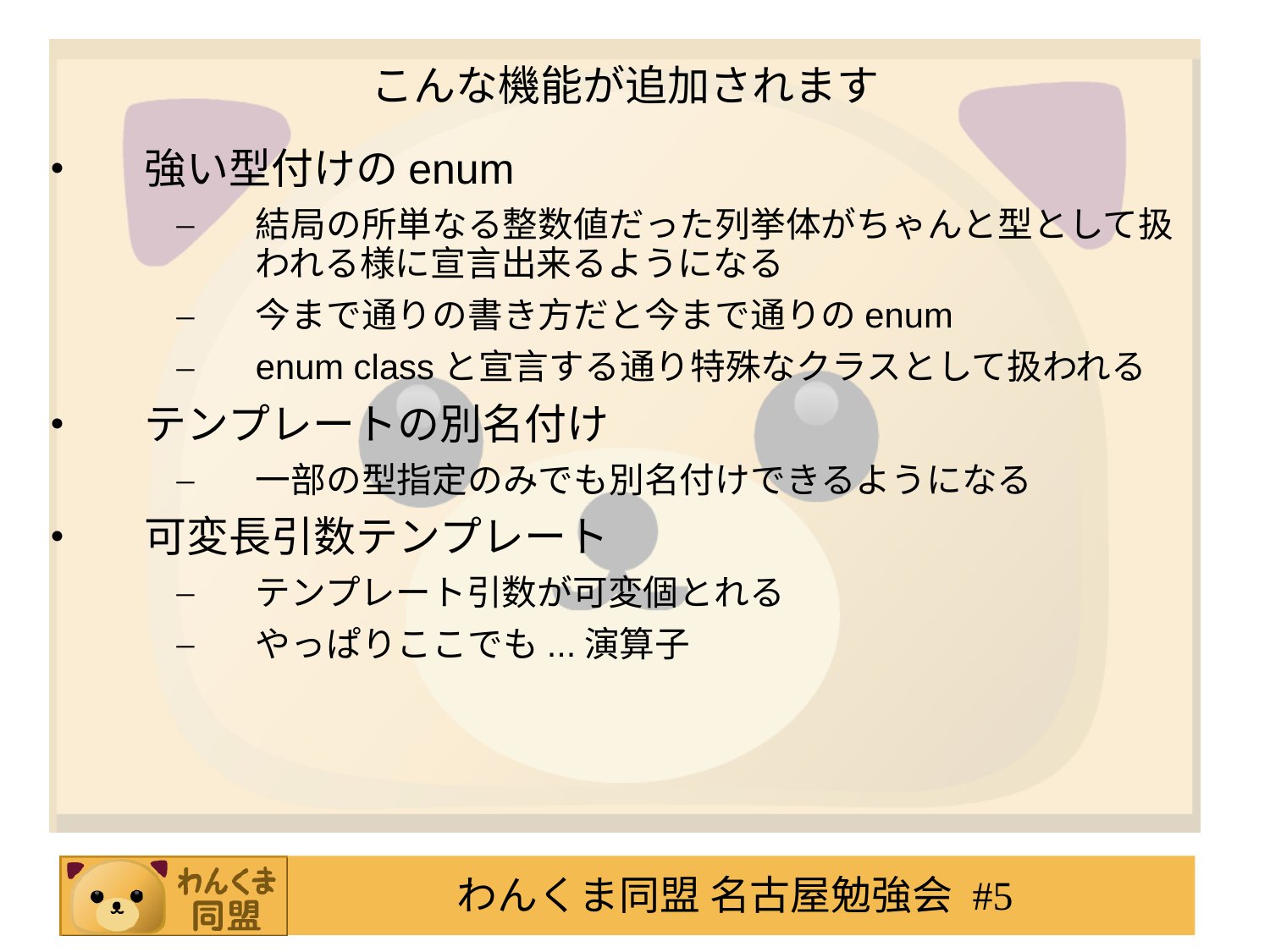

# こんな機能が追加されます
強い型付けのenum
結局の所単なる整数値だった列挙体がちゃんと型として扱われる様に宣言出来るようになる
今まで通りの書き方だと今まで通りのenum
enum classと宣言する通り特殊なクラスとして扱われる
テンプレートの別名付け
一部の型指定のみでも別名付けできるようになる
可変長引数テンプレート
テンプレート引数が可変個とれる
やっぱりここでも...演算子